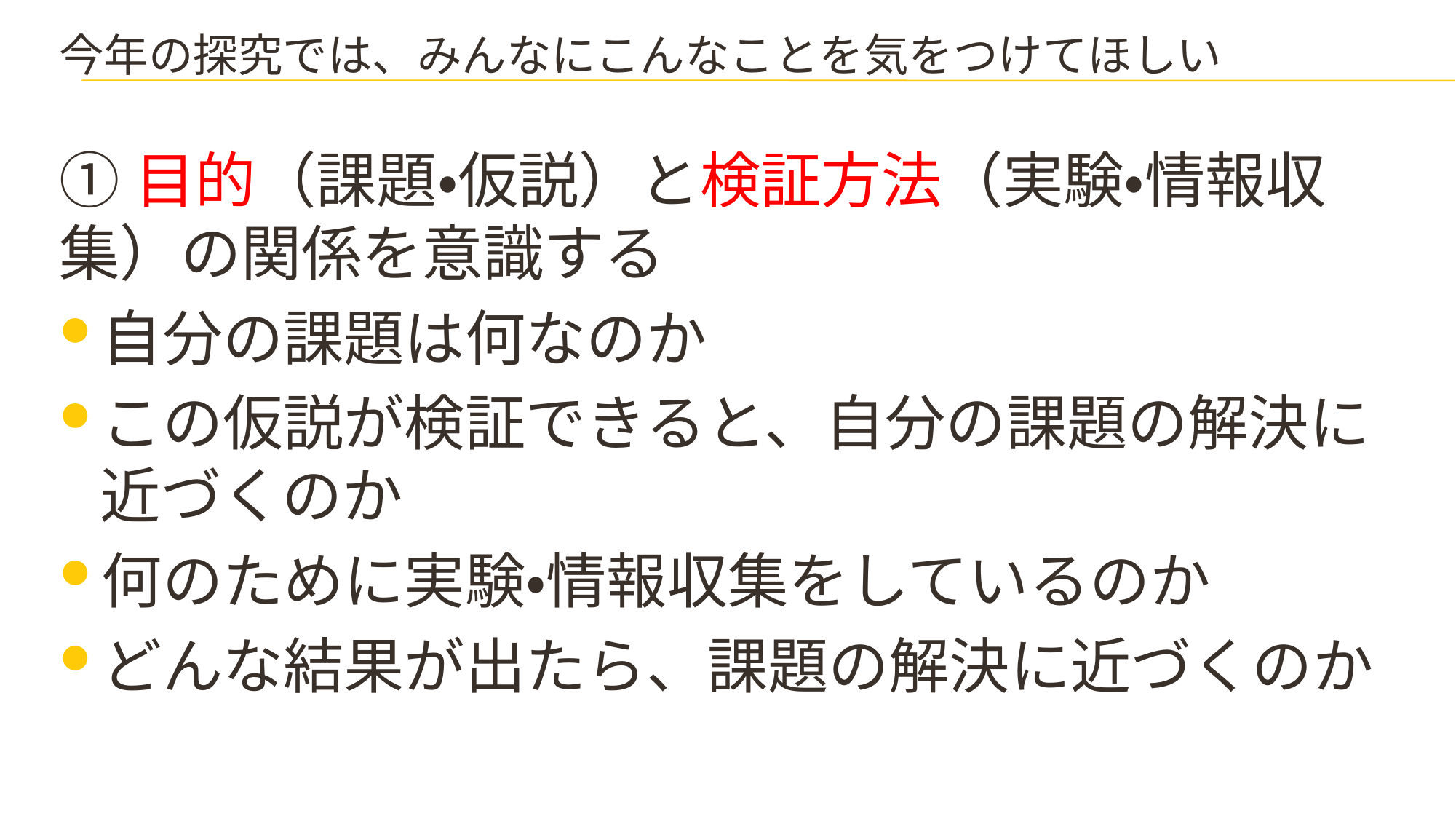

# 今年の探究では、みんなにこんなことを気をつけてほしい
①目的（課題・仮説）と検証方法（実験・情報収集）の関係を意識する
自分の課題は何なのか
この仮説が検証できると、自分の課題の解決に近づくのか
何のために実験・情報収集をしているのか
どんな結果が出たら、課題の解決に近づくのか